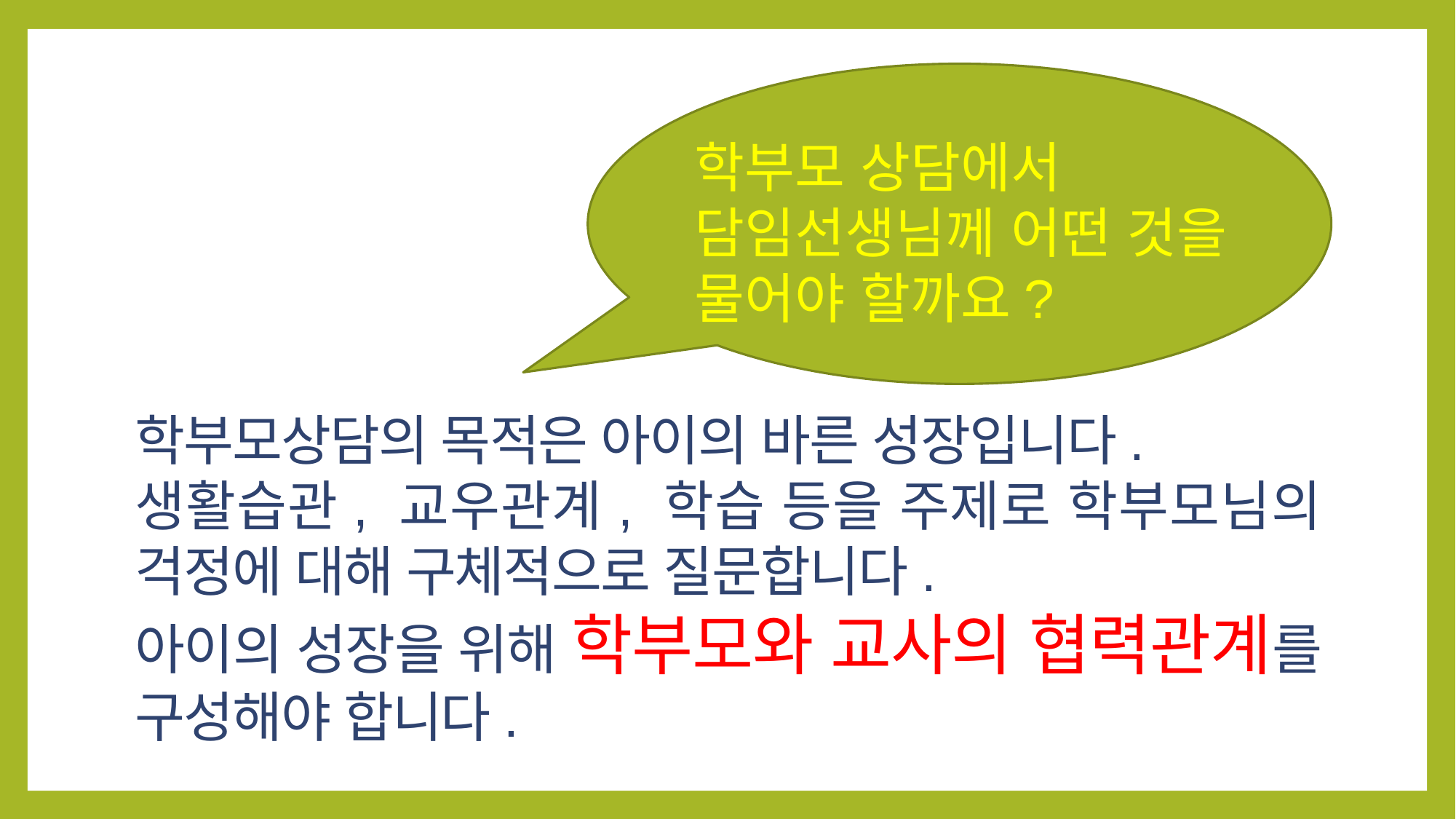

학부모 상담에서 담임선생님께 어떤 것을 물어야 할까요?
학부모상담의 목적은 아이의 바른 성장입니다.
생활습관, 교우관계, 학습 등을 주제로 학부모님의 걱정에 대해 구체적으로 질문합니다.
아이의 성장을 위해 학부모와 교사의 협력관계를 구성해야 합니다.